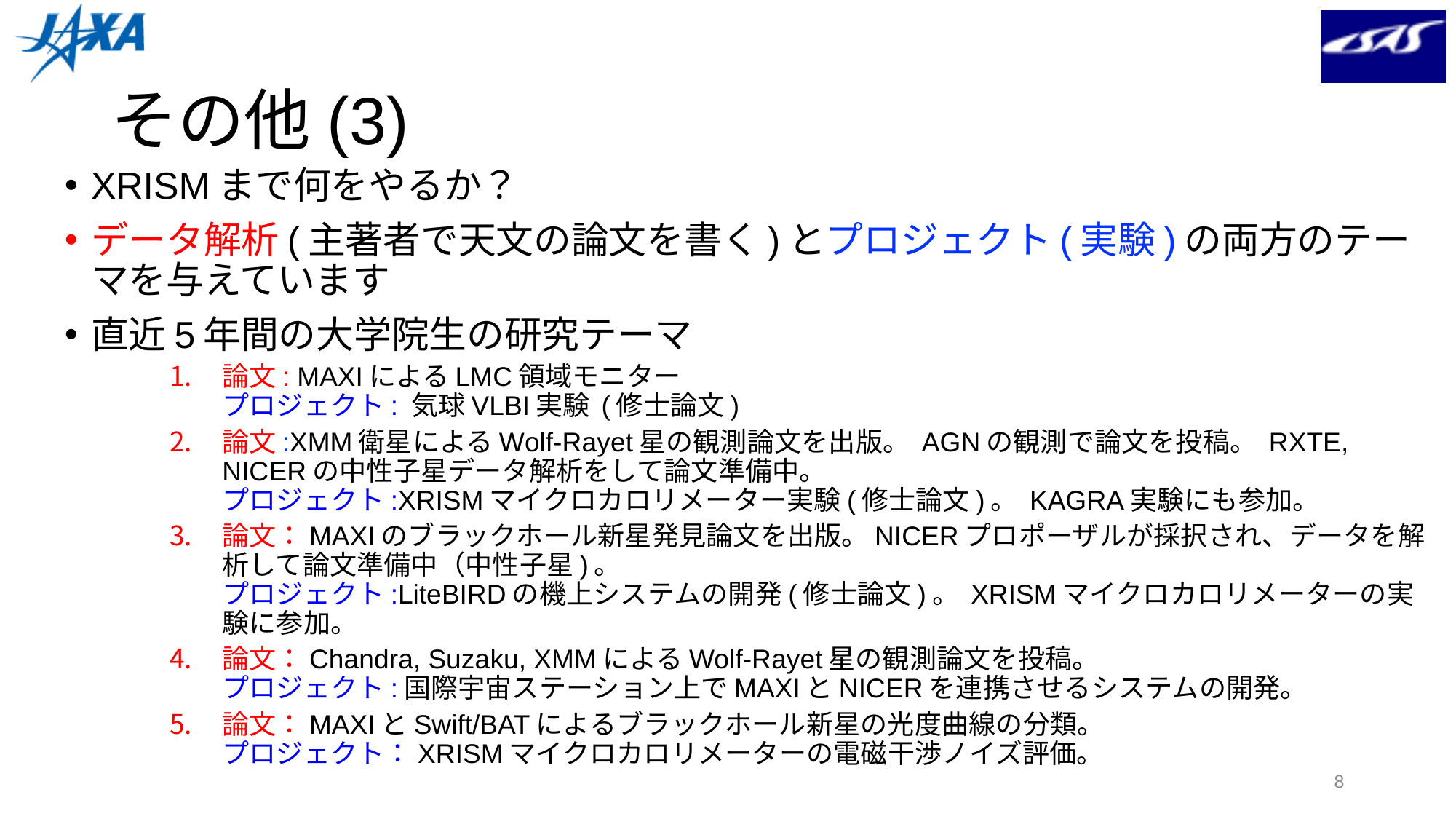

# その他(3)
XRISMまで何をやるか？
データ解析(主著者で天文の論文を書く)とプロジェクト(実験)の両方のテーマを与えています
直近5年間の大学院生の研究テーマ
論文: MAXIによるLMC領域モニター
プロジェクト: 気球VLBI実験 (修士論文)
論文:XMM衛星によるWolf-Rayet星の観測論文を出版。 AGNの観測で論文を投稿。 RXTE, NICERの中性子星データ解析をして論文準備中。
プロジェクト:XRISMマイクロカロリメーター実験(修士論文)。 KAGRA実験にも参加。
論文：MAXIのブラックホール新星発見論文を出版。NICERプロポーザルが採択され、データを解析して論文準備中（中性子星)。
プロジェクト:LiteBIRDの機上システムの開発(修士論文)。 XRISMマイクロカロリメーターの実験に参加。
論文：Chandra, Suzaku, XMMによるWolf-Rayet星の観測論文を投稿。
プロジェクト:国際宇宙ステーション上でMAXIとNICERを連携させるシステムの開発。
論文：MAXIとSwift/BATによるブラックホール新星の光度曲線の分類。
プロジェクト：XRISMマイクロカロリメーターの電磁干渉ノイズ評価。

8